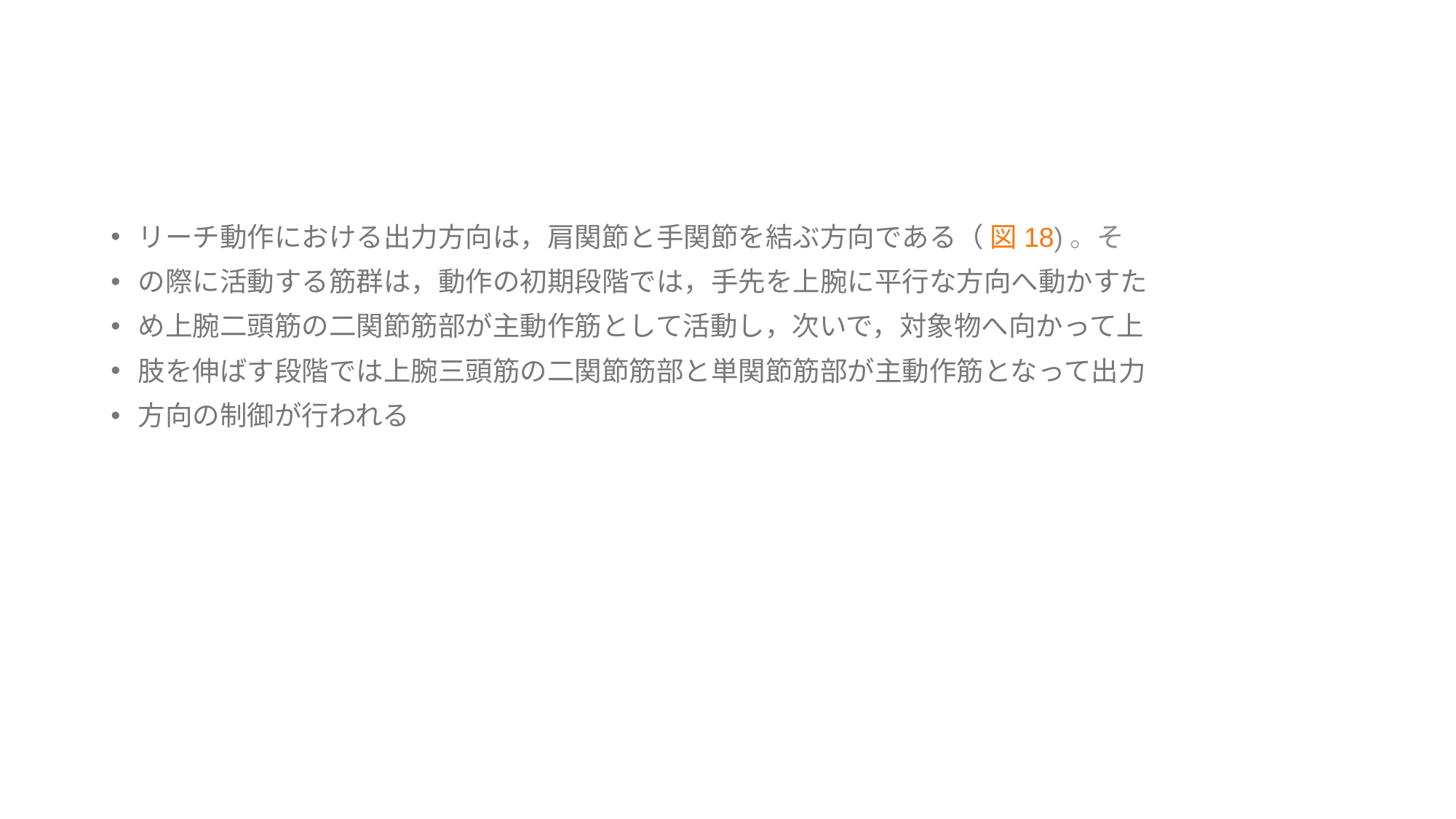

#
リーチ動作における出力方向は，肩関節と手関節を結ぶ方向である（ 図18)。そ
の際に活動する筋群は，動作の初期段階では，手先を上腕に平行な方向へ動かすた
め上腕二頭筋の二関節筋部が主動作筋として活動し，次いで，対象物へ向かって上
肢を伸ばす段階では上腕三頭筋の二関節筋部と単関節筋部が主動作筋となって出力
方向の制御が行われる